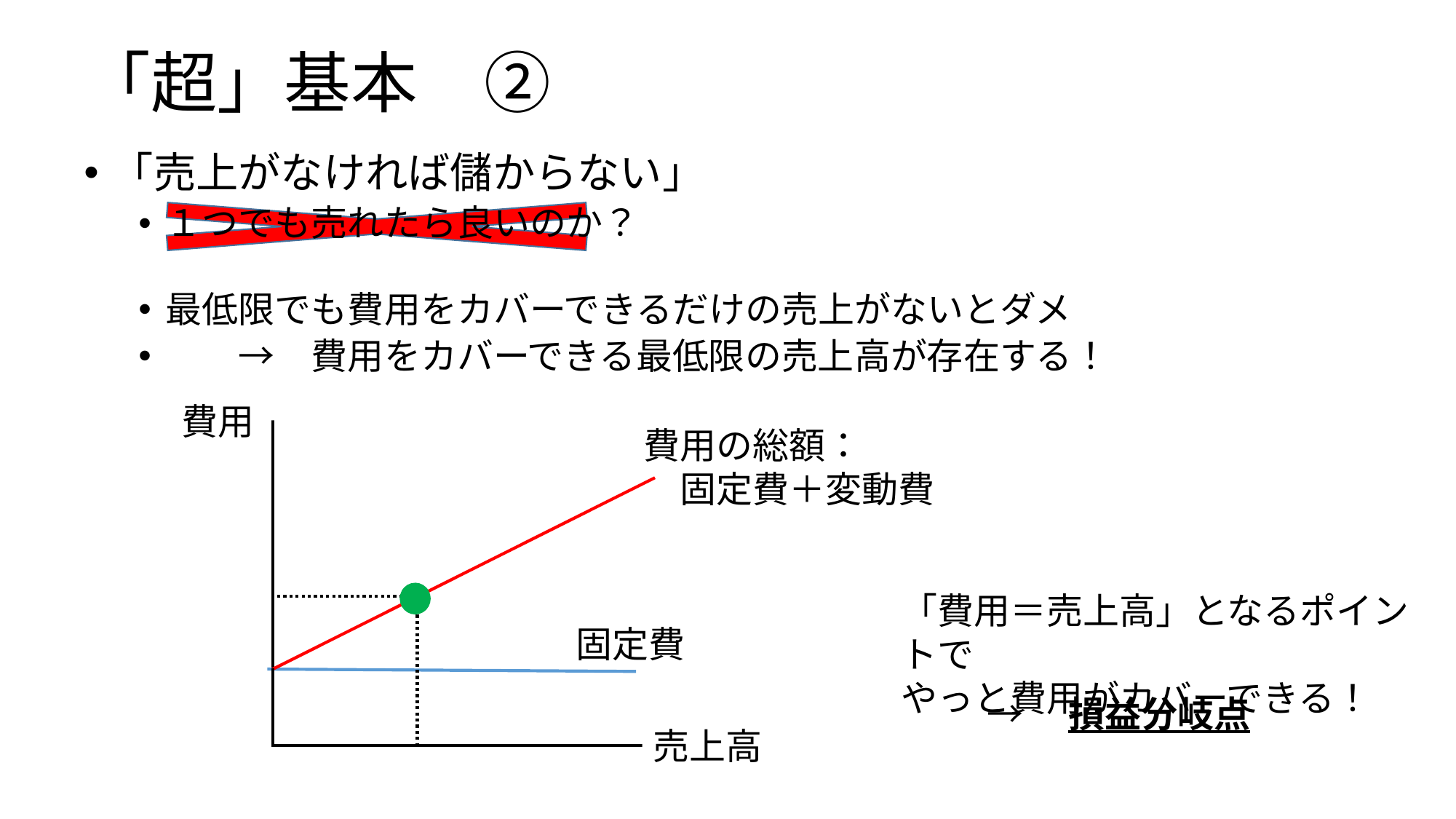

# 「超」基本　②
「売上がなければ儲からない」
１つでも売れたら良いのか？
最低限でも費用をカバーできるだけの売上がないとダメ
　　→　費用をカバーできる最低限の売上高が存在する！

費用

費用の総額：
　固定費＋変動費

「費用＝売上高」となるポイントで
やっと費用がカバーできる！

固定費
→　損益分岐点
売上高